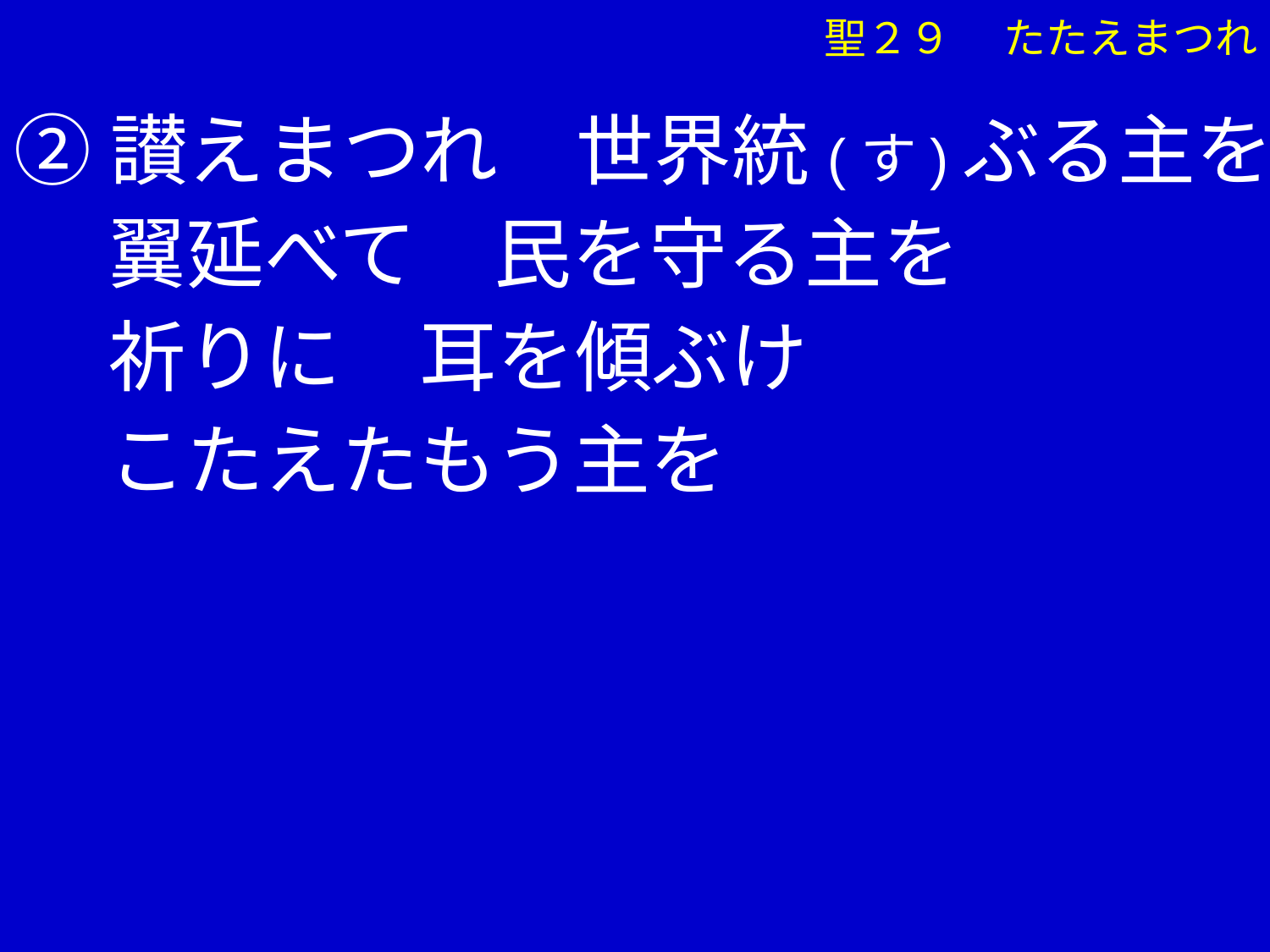

②讃えまつれ　世界統(す)ぶる主を
　 翼延べて　民を守る主を
　 祈りに　耳を傾ぶけ
　 こたえたもう主を
聖２９ 　たたえまつれ